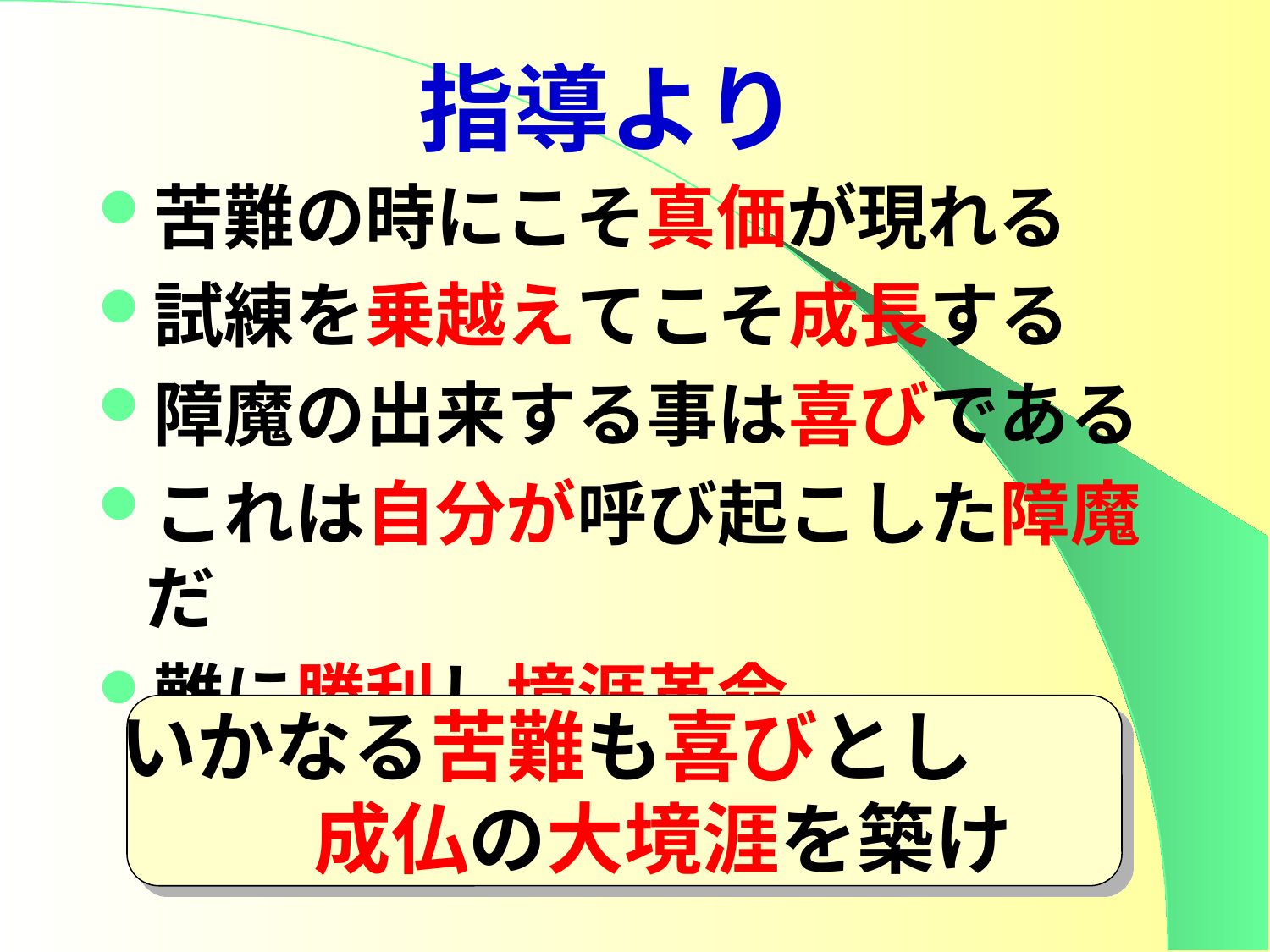

# 指導より
苦難の時にこそ真価が現れる
試練を乗越えてこそ成長する
障魔の出来する事は喜びである
これは自分が呼び起こした障魔だ
難に勝利し境涯革命
いかなる苦難も喜びとし
　成仏の大境涯を築け